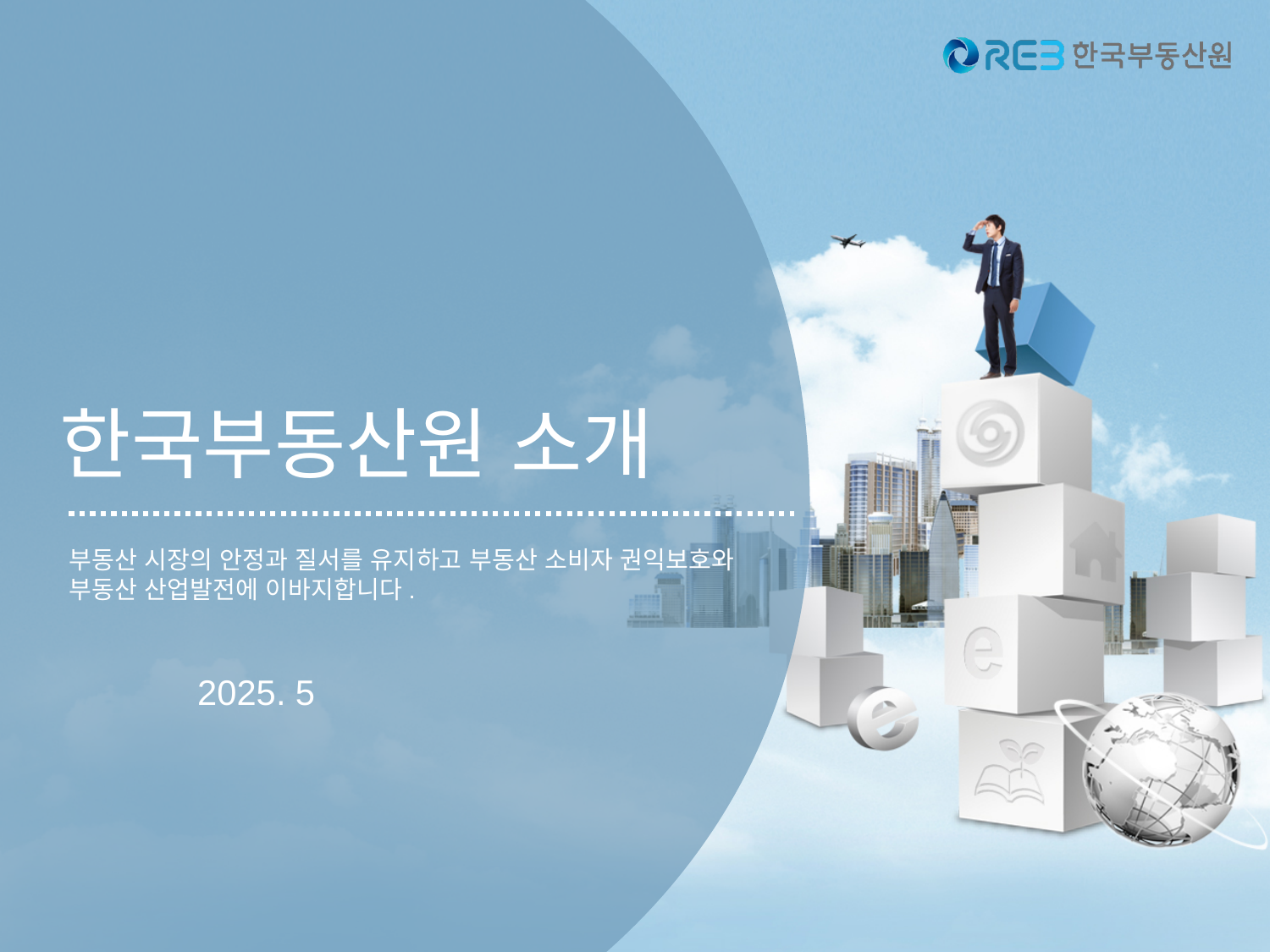

한국부동산원 소개
부동산 시장의 안정과 질서를 유지하고 부동산 소비자 권익보호와
부동산 산업발전에 이바지합니다.
2025. 5